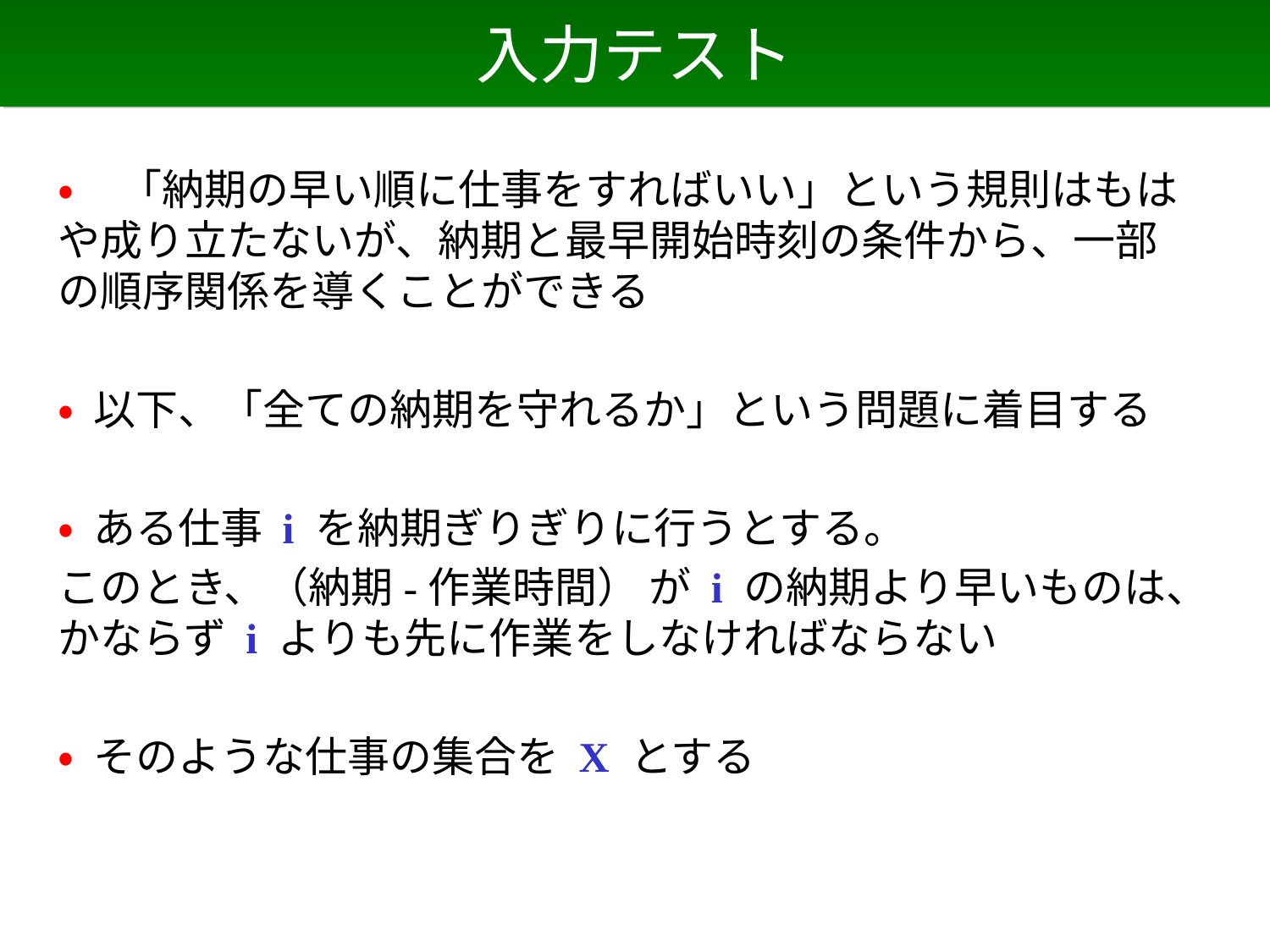

# 入力テスト
• 「納期の早い順に仕事をすればいい」という規則はもはや成り立たないが、納期と最早開始時刻の条件から、一部の順序関係を導くことができる

• 以下、「全ての納期を守れるか」という問題に着目する

• ある仕事 i を納期ぎりぎりに行うとする。
このとき、（納期-作業時間） が i の納期より早いものは、かならず i よりも先に作業をしなければならない

• そのような仕事の集合を X とする